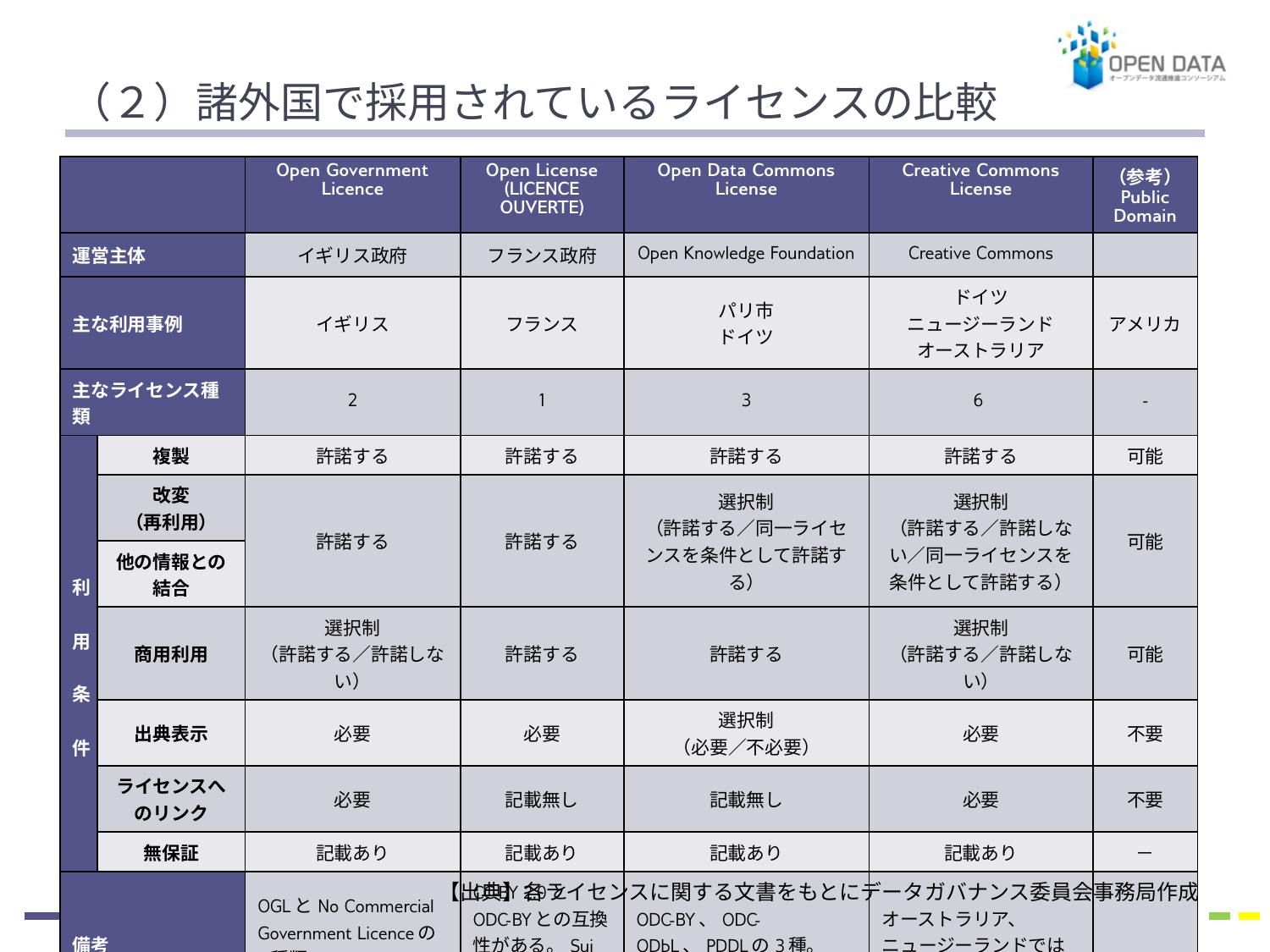

# （２）諸外国で採用されているライセンスの比較
|  |  | Open Government Licence | Open License (LICENCE OUVERTE) | Open Data Commons License | Creative Commons License | （参考） Public Domain |
| --- | --- | --- | --- | --- | --- | --- |
| 運営主体 |  | イギリス政府 | フランス政府 | Open Knowledge Foundation | Creative Commons |  |
| 主な利用事例 |  | イギリス | フランス | パリ市 ドイツ | ドイツ ニュージーランド オーストラリア | アメリカ |
| 主なライセンス種類 |  | 2 | 1 | 3 | 6 | - |
| 利　用　条　件 | 複製 | 許諾する | 許諾する | 許諾する | 許諾する | 可能 |
|  | 改変 （再利用） | 許諾する | 許諾する | 選択制 （許諾する／同一ライセンスを条件として許諾する） | 選択制 （許諾する／許諾しない／同一ライセンスを条件として許諾する） | 可能 |
|  | 他の情報との結合 |  |  |  |  |  |
|  | 商用利用 | 選択制 （許諾する／許諾しない） | 許諾する | 許諾する | 選択制 （許諾する／許諾しない） | 可能 |
|  | 出典表示 | 必要 | 必要 | 選択制 （必要／不必要） | 必要 | 不要 |
|  | ライセンスへのリンク | 必要 | 記載無し | 記載無し | 必要 | 不要 |
|  | 無保証 | 記載あり | 記載あり | 記載あり | 記載あり | － |
| 備考 |  | OGLとNo Commercial Government Licenceの2種類。Sui generis rightsへの対応 | CC-BY 2.0とODC-BYとの互換性がある。Sui generis rights対応 | ODC-BY、ODC-ODbL、PDDLの3種。 Sui generis rights 対応 | オーストラリア、ニュージーランドではCC-BYが推奨。 |  |
【出典】各ライセンスに関する文書をもとにデータガバナンス委員会事務局作成
20